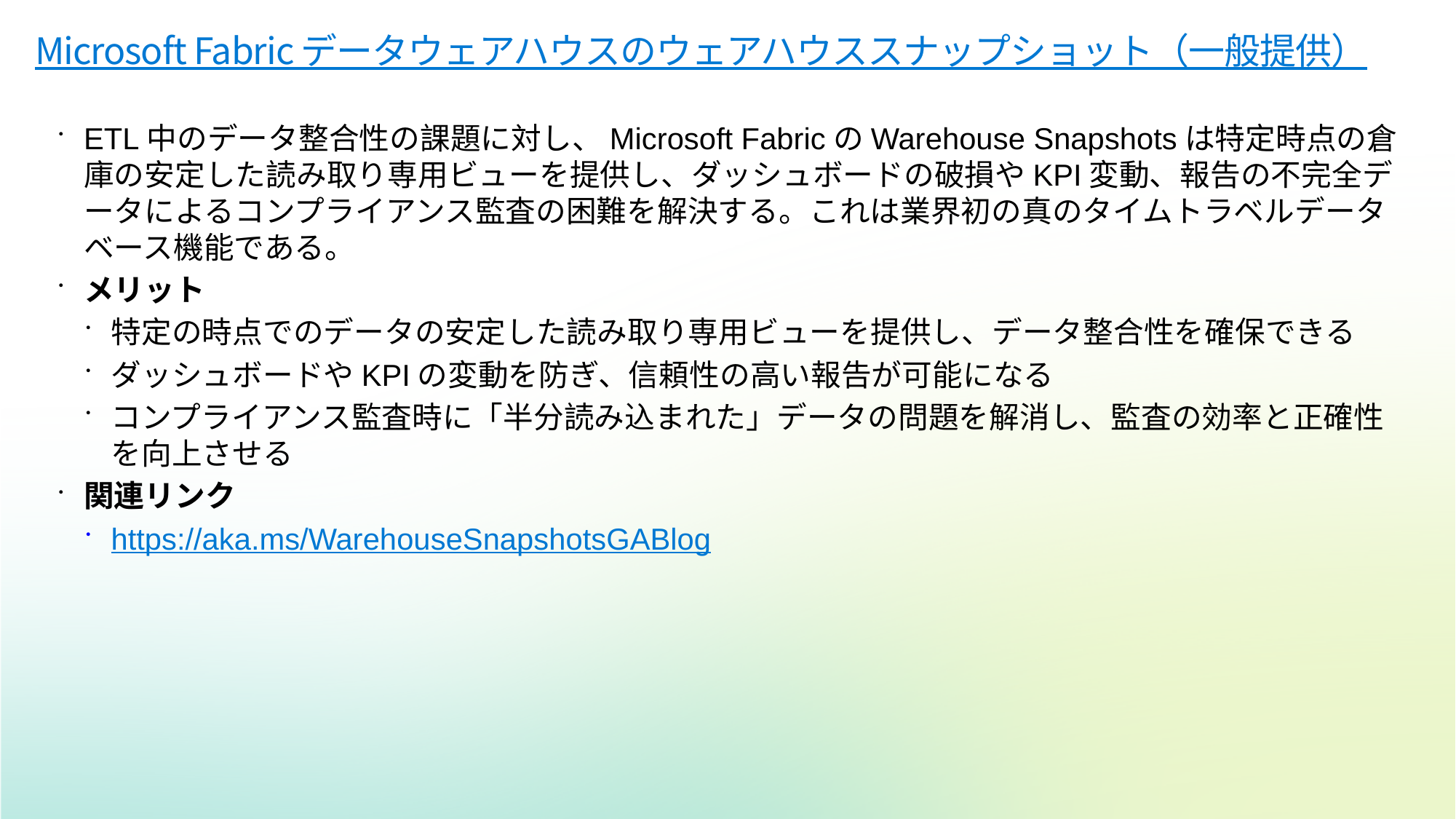

# Microsoft Fabric データウェアハウスのウェアハウススナップショット（一般提供）
ETL中のデータ整合性の課題に対し、Microsoft FabricのWarehouse Snapshotsは特定時点の倉庫の安定した読み取り専用ビューを提供し、ダッシュボードの破損やKPI変動、報告の不完全データによるコンプライアンス監査の困難を解決する。これは業界初の真のタイムトラベルデータベース機能である。
メリット
特定の時点でのデータの安定した読み取り専用ビューを提供し、データ整合性を確保できる
ダッシュボードやKPIの変動を防ぎ、信頼性の高い報告が可能になる
コンプライアンス監査時に「半分読み込まれた」データの問題を解消し、監査の効率と正確性を向上させる
関連リンク
https://aka.ms/WarehouseSnapshotsGABlog